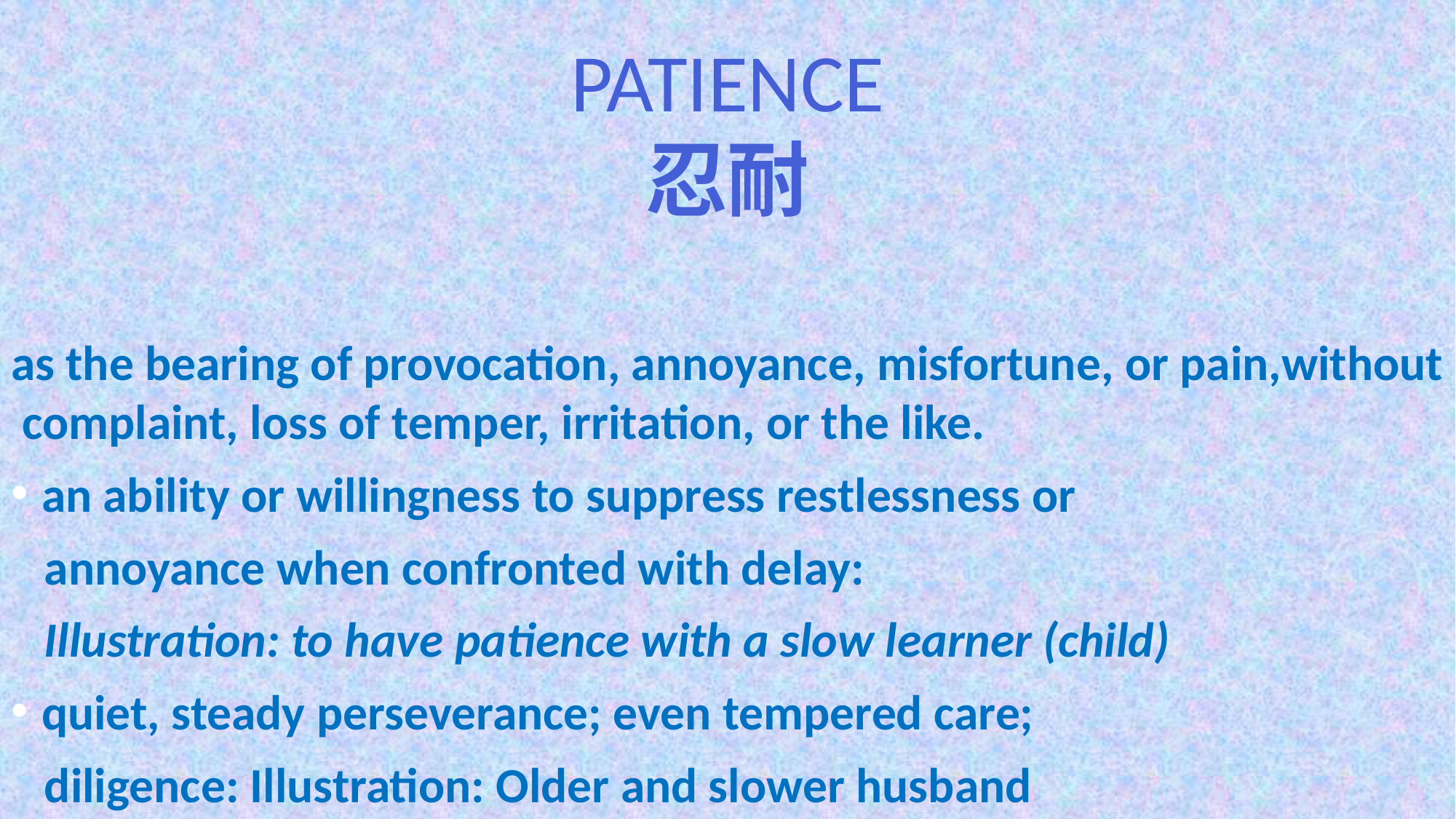

# Patience 忍耐
 as the bearing of provocation, annoyance, misfortune, or pain,without complaint, loss of temper, irritation, or the like.
an ability or willingness to suppress restlessness or
   annoyance when confronted with delay:
   Illustration: to have patience with a slow learner (child)
quiet, steady perseverance; even tempered care;
   diligence: Illustration: Older and slower husband